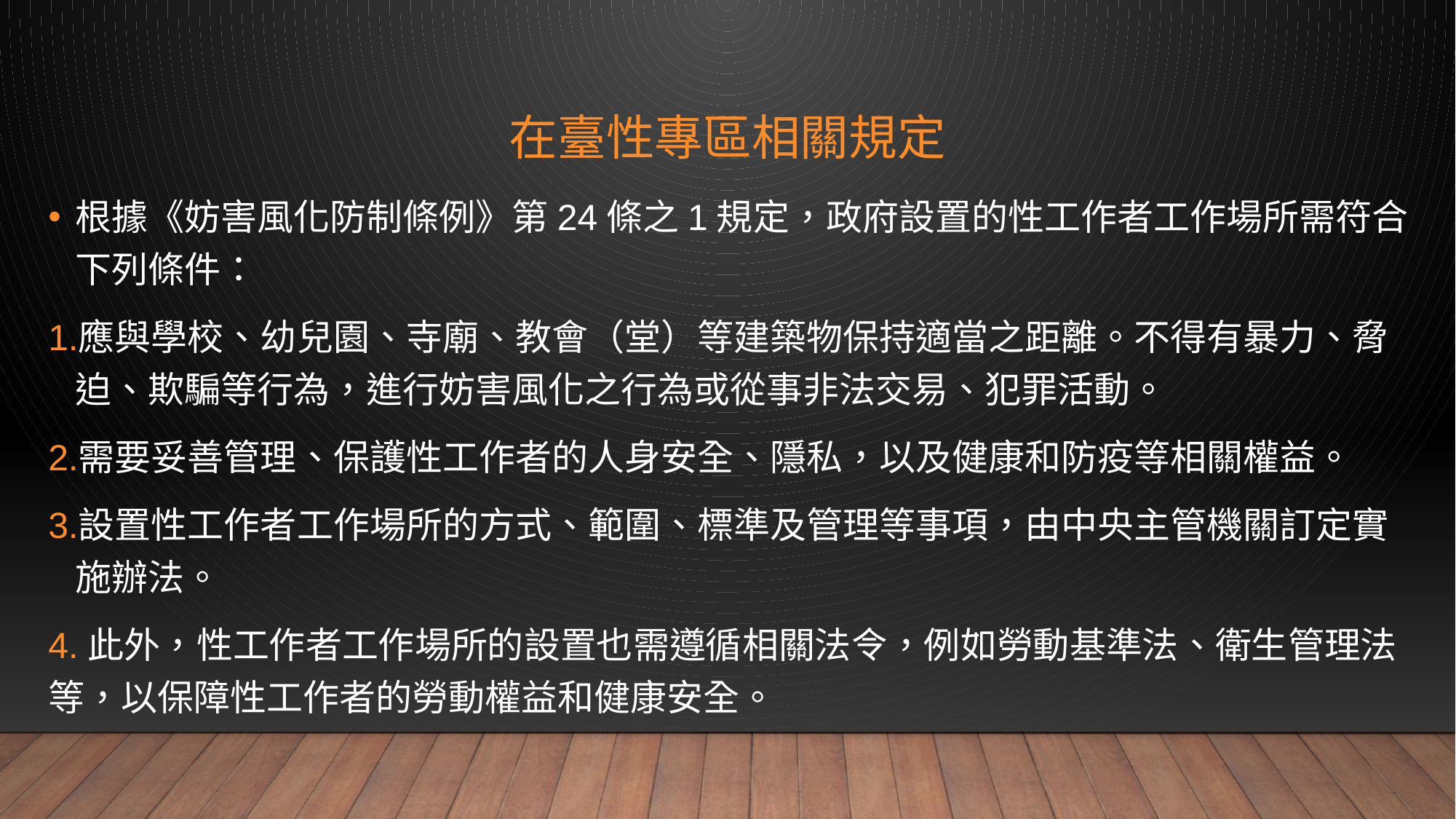

# 在臺性專區相關規定
根據《妨害風化防制條例》第24條之1規定，政府設置的性工作者工作場所需符合下列條件：
應與學校、幼兒園、寺廟、教會（堂）等建築物保持適當之距離。不得有暴力、脅迫、欺騙等行為，進行妨害風化之行為或從事非法交易、犯罪活動。
需要妥善管理、保護性工作者的人身安全、隱私，以及健康和防疫等相關權益。
設置性工作者工作場所的方式、範圍、標準及管理等事項，由中央主管機關訂定實施辦法。
4.此外，性工作者工作場所的設置也需遵循相關法令，例如勞動基準法、衛生管理法等，以保障性工作者的勞動權益和健康安全。